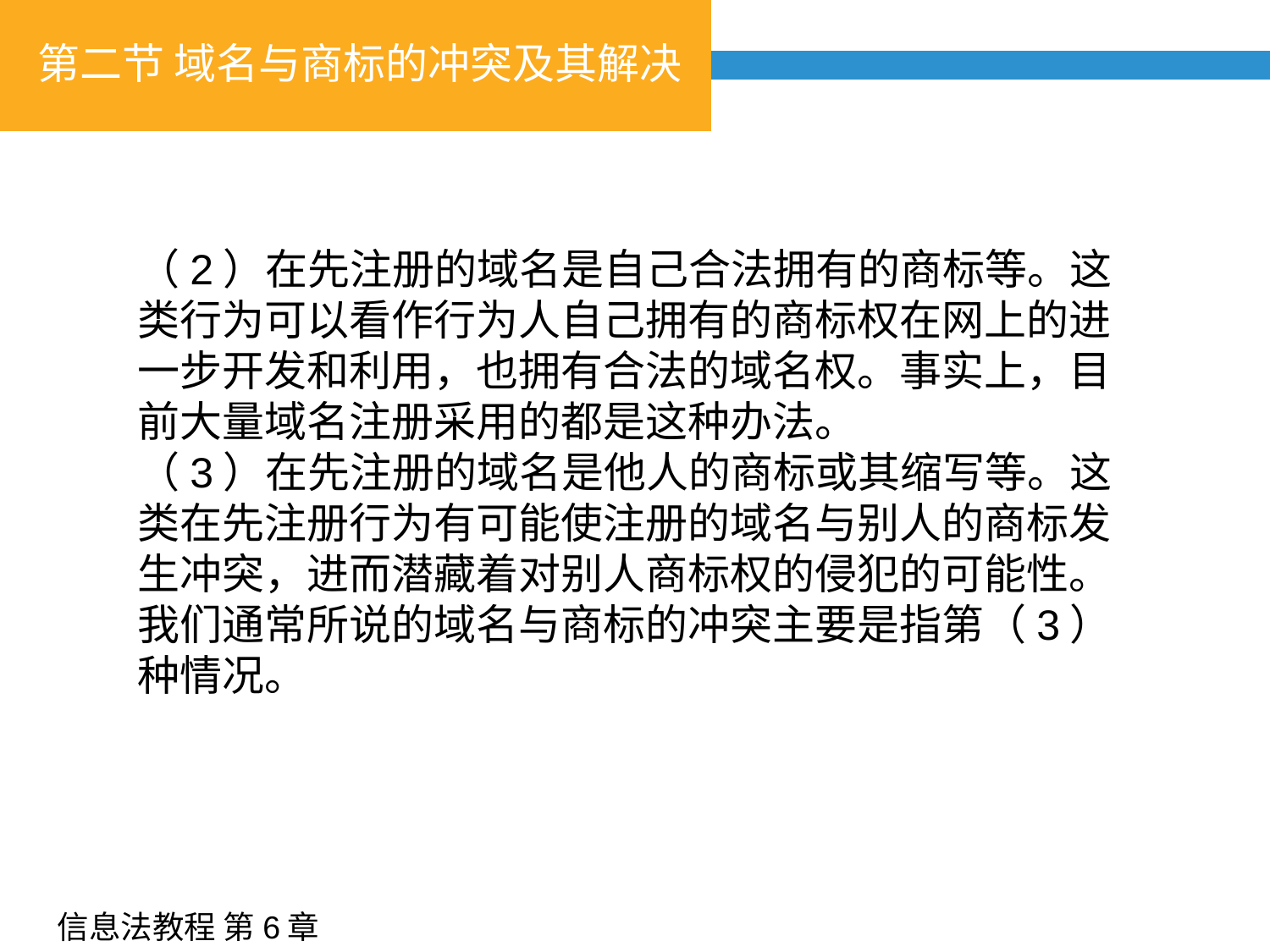

# 第二节 域名与商标的冲突及其解决
（2）在先注册的域名是自己合法拥有的商标等。这类行为可以看作行为人自己拥有的商标权在网上的进一步开发和利用，也拥有合法的域名权。事实上，目前大量域名注册采用的都是这种办法。
（3）在先注册的域名是他人的商标或其缩写等。这类在先注册行为有可能使注册的域名与别人的商标发生冲突，进而潜藏着对别人商标权的侵犯的可能性。我们通常所说的域名与商标的冲突主要是指第（3）种情况。
信息法教程 第6章